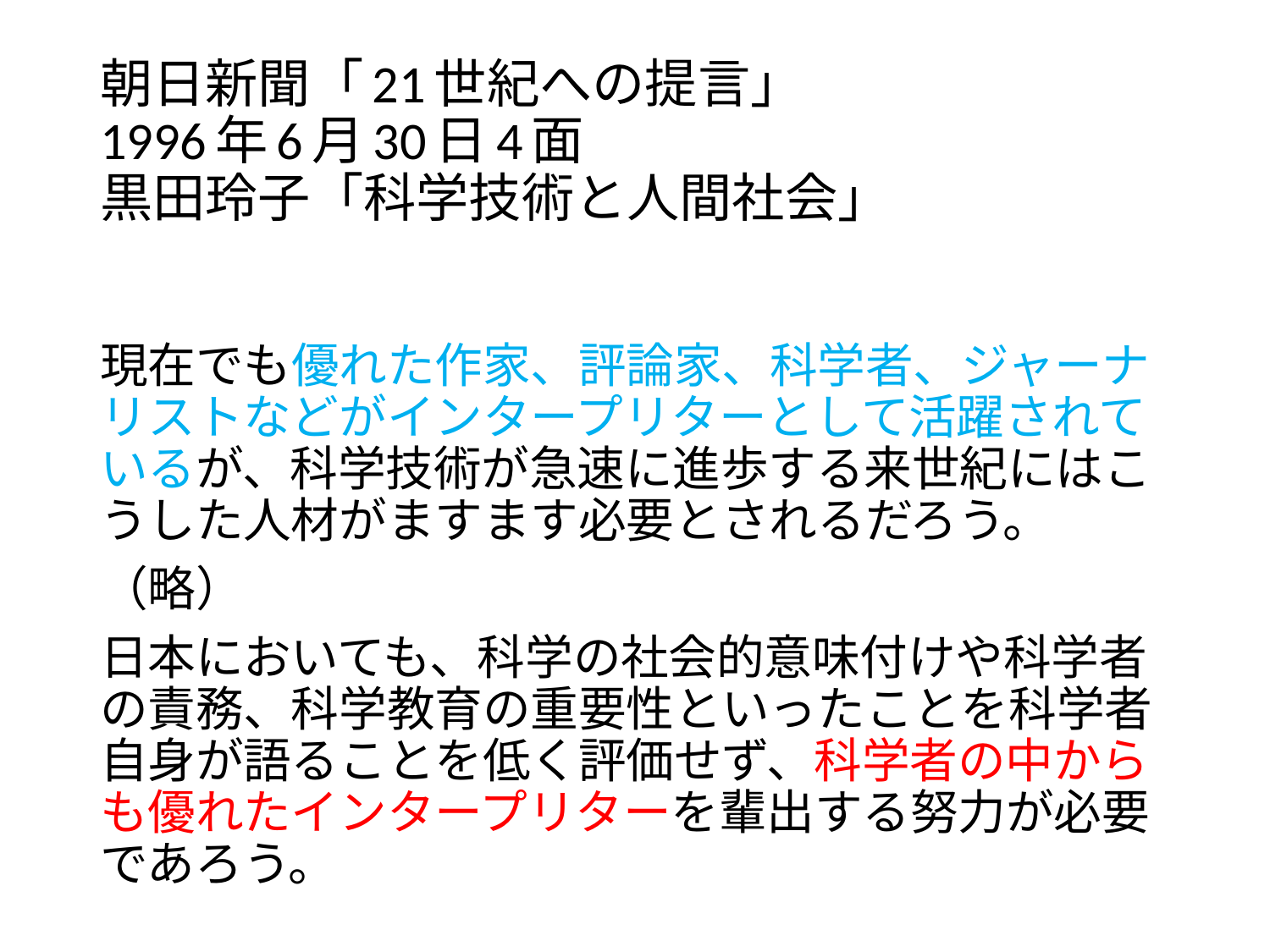

# 朝日新聞「21世紀への提言」 1996年6月30日4面 黒田玲子「科学技術と人間社会」
現在でも優れた作家、評論家、科学者、ジャーナリストなどがインタープリターとして活躍されているが、科学技術が急速に進歩する来世紀にはこうした人材がますます必要とされるだろう。
（略）
日本においても、科学の社会的意味付けや科学者の責務、科学教育の重要性といったことを科学者自身が語ることを低く評価せず、科学者の中からも優れたインタープリターを輩出する努力が必要であろう。